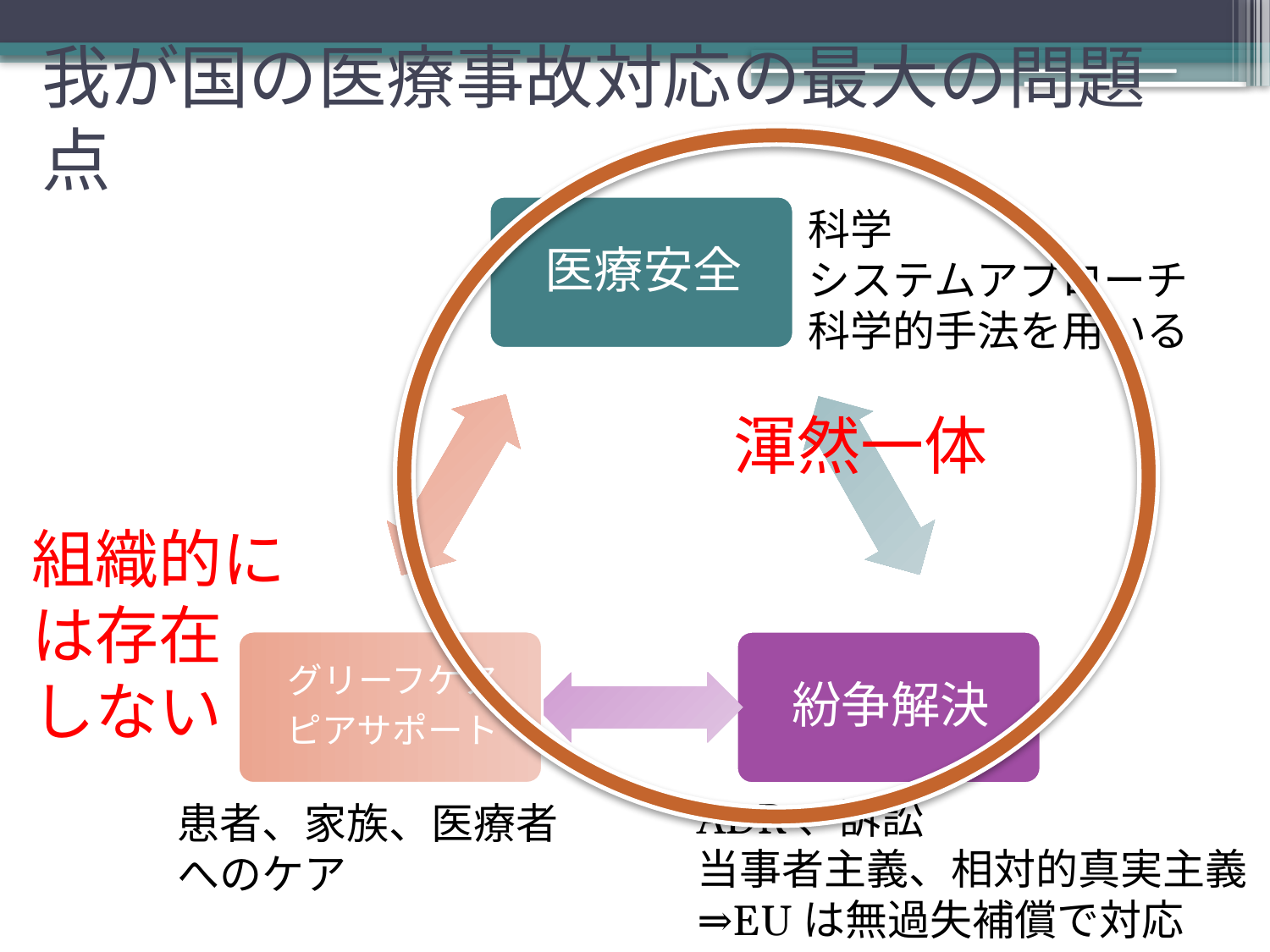

# 我が国の医療事故対応の最大の問題点

医療安全

紛争解決

グリーフケア
ピアサポート

科学
システムアプローチ
科学的手法を用いる
渾然一体
混ぜるな
危険！！
組織的には存在　しない
ADR、訴訟
当事者主義、相対的真実主義
⇒EUは無過失補償で対応
患者、家族、医療者
へのケア